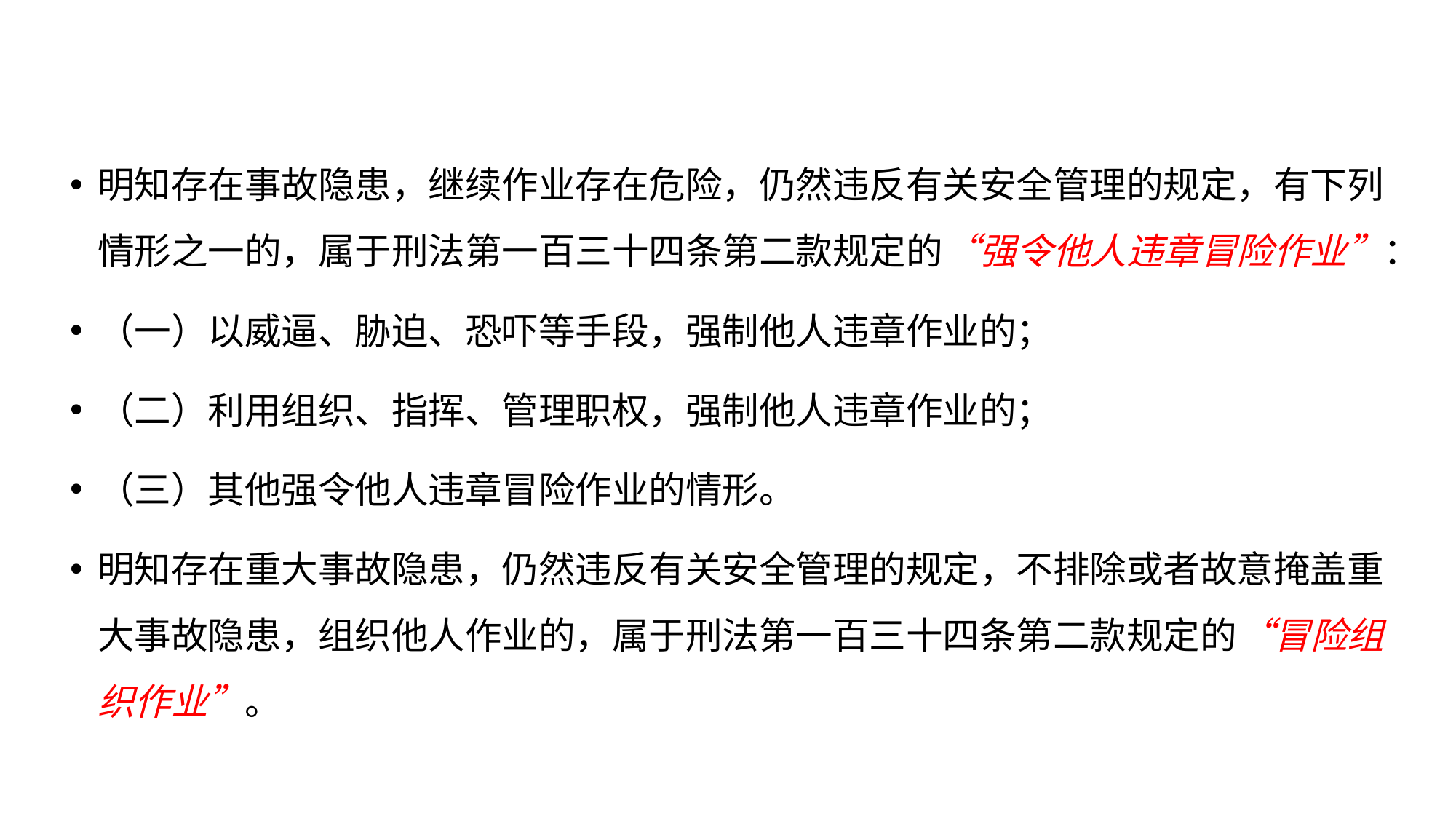

#
明知存在事故隐患，继续作业存在危险，仍然违反有关安全管理的规定，有下列情形之一的，属于刑法第一百三十四条第二款规定的“强令他人违章冒险作业”：
（一）以威逼、胁迫、恐吓等手段，强制他人违章作业的；
（二）利用组织、指挥、管理职权，强制他人违章作业的；
（三）其他强令他人违章冒险作业的情形。
明知存在重大事故隐患，仍然违反有关安全管理的规定，不排除或者故意掩盖重大事故隐患，组织他人作业的，属于刑法第一百三十四条第二款规定的“冒险组织作业”。